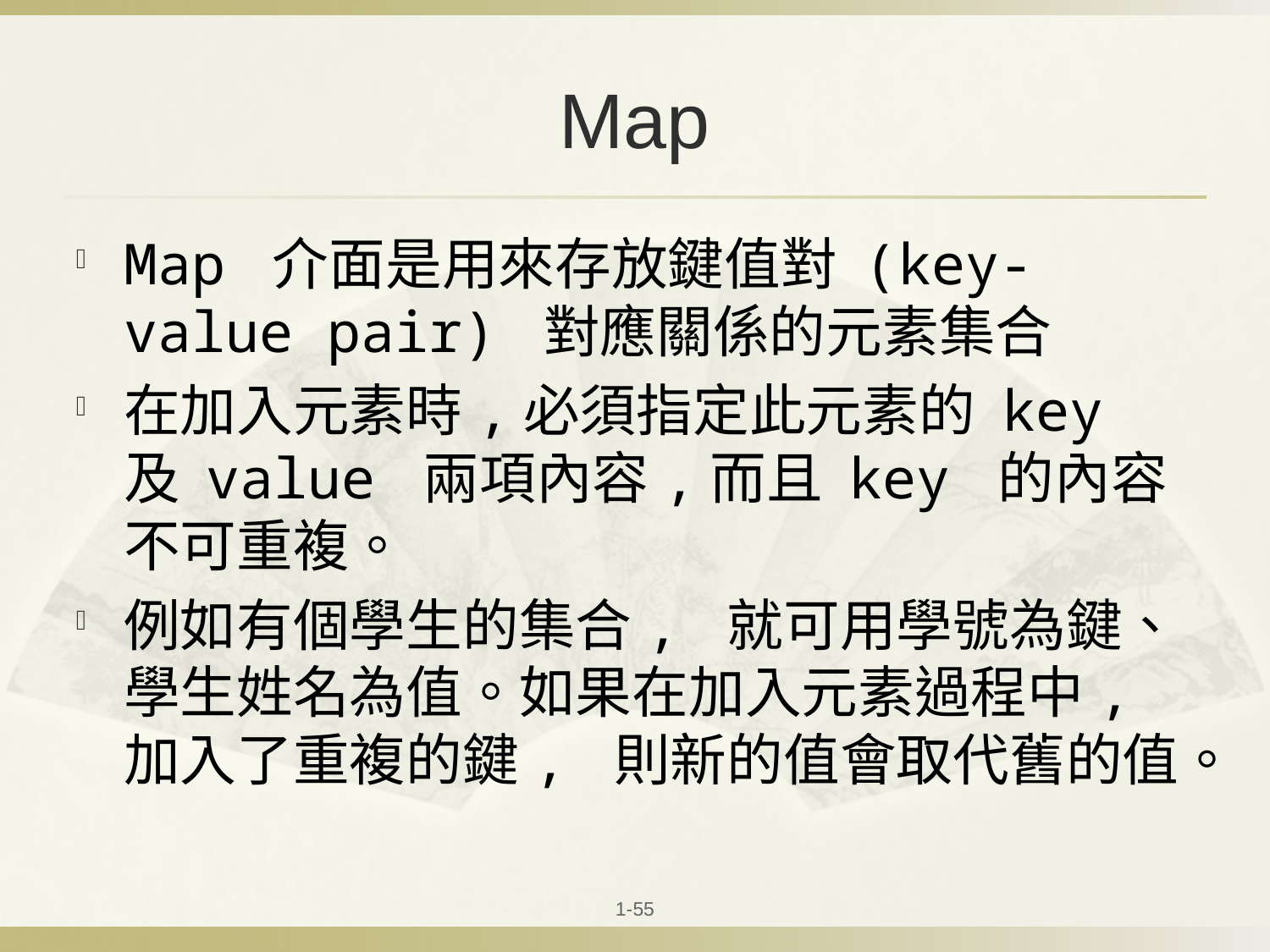

# Map
Map 介面是用來存放鍵值對 (key-value pair) 對應關係的元素集合
在加入元素時,必須指定此元素的 key 及 value 兩項內容,而且 key 的內容不可重複。
例如有個學生的集合, 就可用學號為鍵、學生姓名為值。如果在加入元素過程中, 加入了重複的鍵, 則新的值會取代舊的值。
1-55